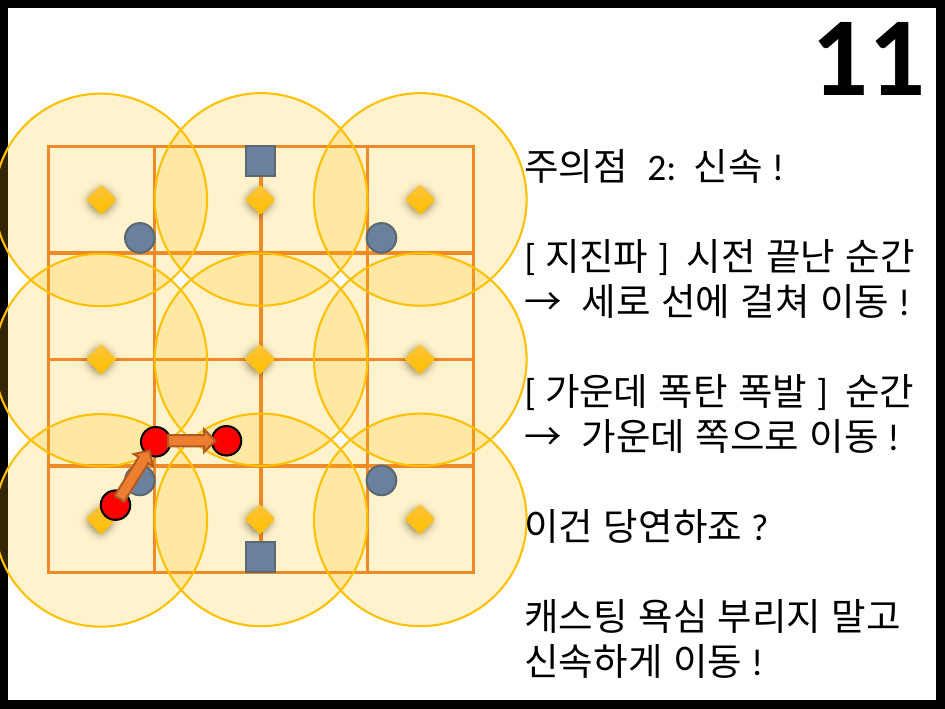

11

주의점 2: 신속!

[지진파] 시전 끝난 순간
→ 세로 선에 걸쳐 이동!

[가운데 폭탄 폭발] 순간
→ 가운데 쪽으로 이동!

이건 당연하죠?

캐스팅 욕심 부리지 말고
신속하게 이동!